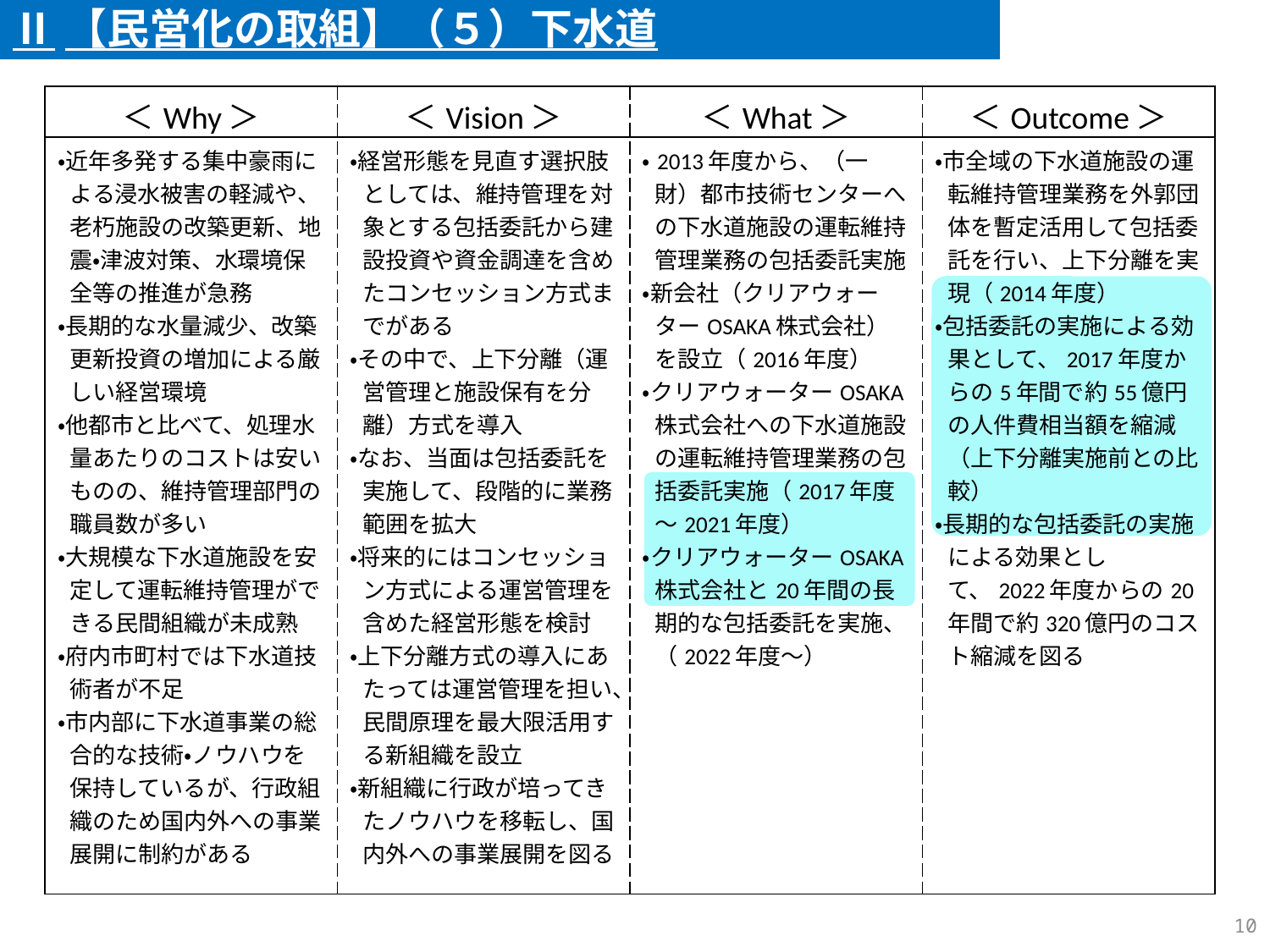

Ⅱ【民営化の取組】（５）下水道
| ＜Why＞ | ＜Vision＞ | ＜What＞ | ＜Outcome＞ |
| --- | --- | --- | --- |
| ・近年多発する集中豪雨による浸水被害の軽減や、老朽施設の改築更新、地震・津波対策、水環境保全等の推進が急務 ・長期的な水量減少、改築更新投資の増加による厳しい経営環境 ・他都市と比べて、処理水量あたりのコストは安いものの、維持管理部門の職員数が多い ・大規模な下水道施設を安定して運転維持管理ができる民間組織が未成熟 ・府内市町村では下水道技術者が不足 ・市内部に下水道事業の総合的な技術・ノウハウを保持しているが、行政組織のため国内外への事業展開に制約がある | ・経営形態を見直す選択肢としては、維持管理を対象とする包括委託から建設投資や資金調達を含めたコンセッション方式までがある ・その中で、上下分離（運営管理と施設保有を分離）方式を導入 ・なお、当面は包括委託を実施して、段階的に業務範囲を拡大 ・将来的にはコンセッション方式による運営管理を含めた経営形態を検討 ・上下分離方式の導入にあたっては運営管理を担い、民間原理を最大限活用する新組織を設立 ・新組織に行政が培ってきたノウハウを移転し、国内外への事業展開を図る | ・2013年度から、（一財）都市技術センターへの下水道施設の運転維持管理業務の包括委託実施 ・新会社（クリアウォーターOSAKA株式会社）を設立（2016年度） ・クリアウォーターOSAKA株式会社への下水道施設の運転維持管理業務の包括委託実施（2017年度～2021年度） ・クリアウォーターOSAKA株式会社と20年間の長期的な包括委託を実施、（2022年度～） | ・市全域の下水道施設の運転維持管理業務を外郭団体を暫定活用して包括委託を行い、上下分離を実現（2014年度） ・包括委託の実施による効果として、2017年度からの5年間で約55億円の人件費相当額を縮減（上下分離実施前との比較） ・長期的な包括委託の実施による効果として、2022年度からの20年間で約320億円のコスト縮減を図る |

10